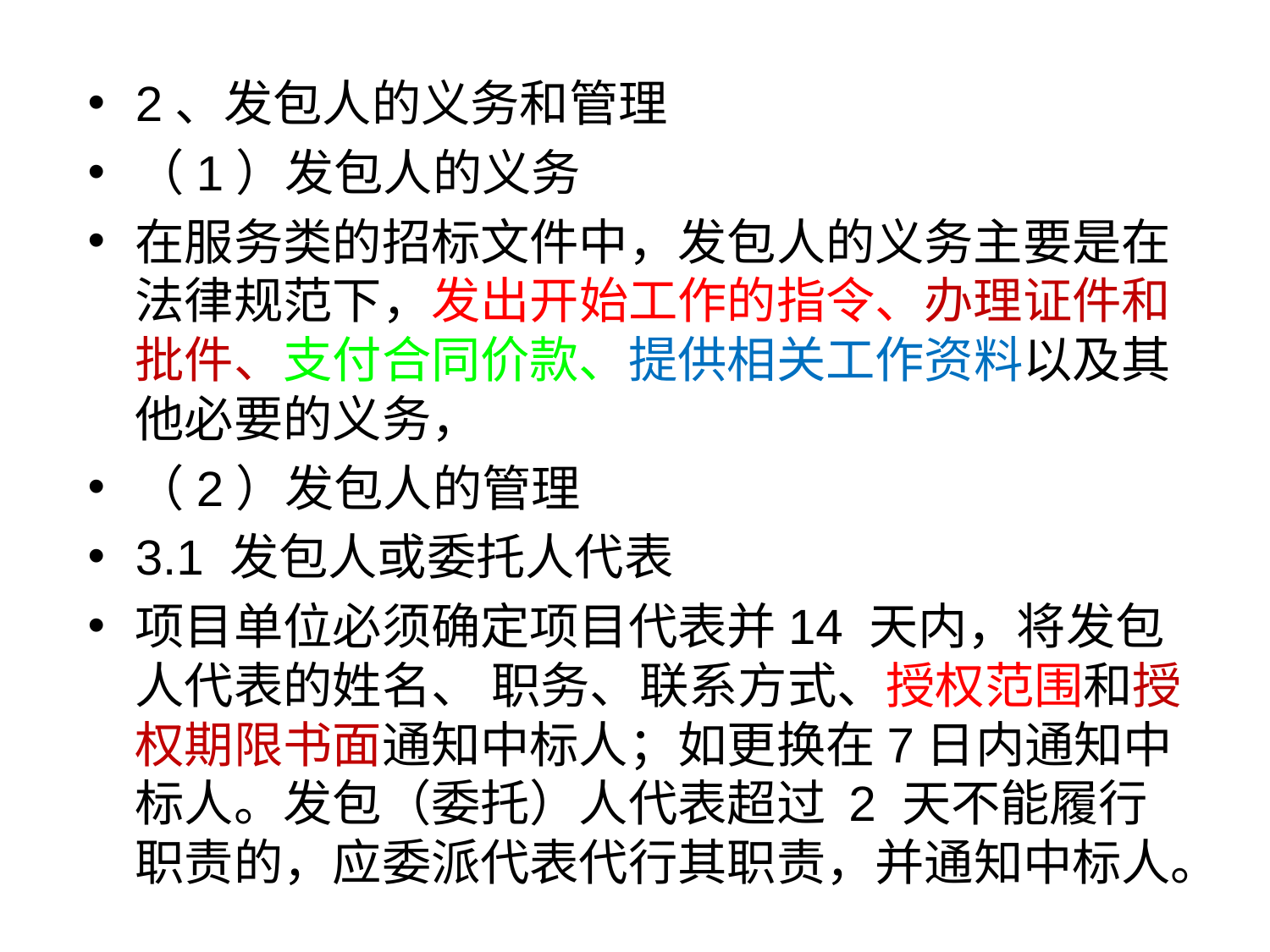

2、发包人的义务和管理
（1）发包人的义务
在服务类的招标文件中，发包人的义务主要是在法律规范下，发出开始工作的指令、办理证件和批件、支付合同价款、提供相关工作资料以及其他必要的义务，
（2）发包人的管理
3.1 发包人或委托人代表
项目单位必须确定项目代表并14 天内，将发包人代表的姓名、 职务、联系方式、授权范围和授权期限书面通知中标人；如更换在7日内通知中标人。发包（委托）人代表超过 2 天不能履行职责的，应委派代表代行其职责，并通知中标人。